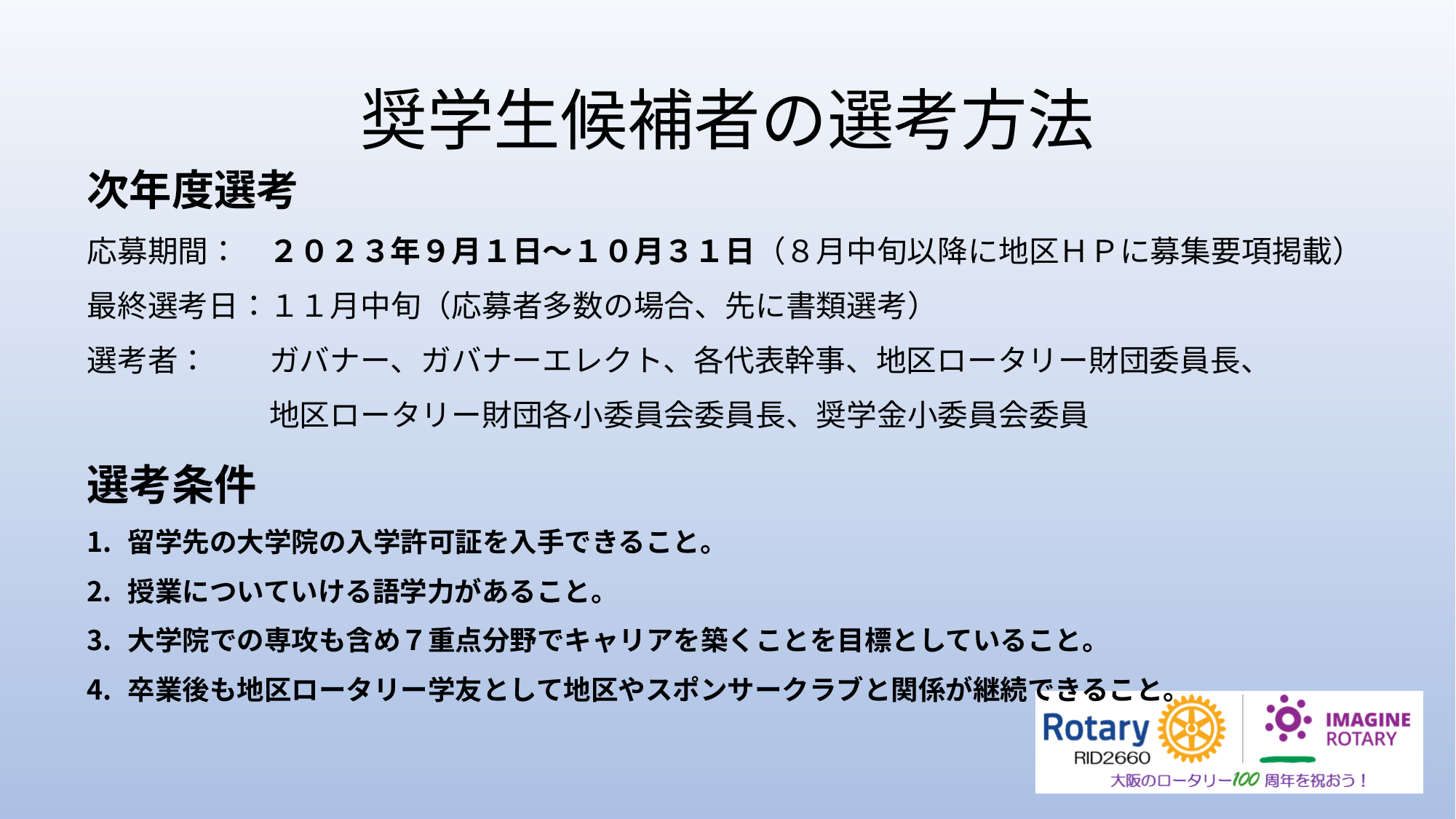

# 奨学生候補者の選考方法
次年度選考
応募期間：　２０２３年９月１日～１０月３１日（８月中旬以降に地区ＨＰに募集要項掲載）
最終選考日：１１月中旬（応募者多数の場合、先に書類選考）
選考者：　　ガバナー、ガバナーエレクト、各代表幹事、地区ロータリー財団委員長、
　　　　　　地区ロータリー財団各小委員会委員長、奨学金小委員会委員
選考条件
留学先の大学院の入学許可証を入手できること。
授業についていける語学力があること。
大学院での専攻も含め７重点分野でキャリアを築くことを目標としていること。
卒業後も地区ロータリー学友として地区やスポンサークラブと関係が継続できること。